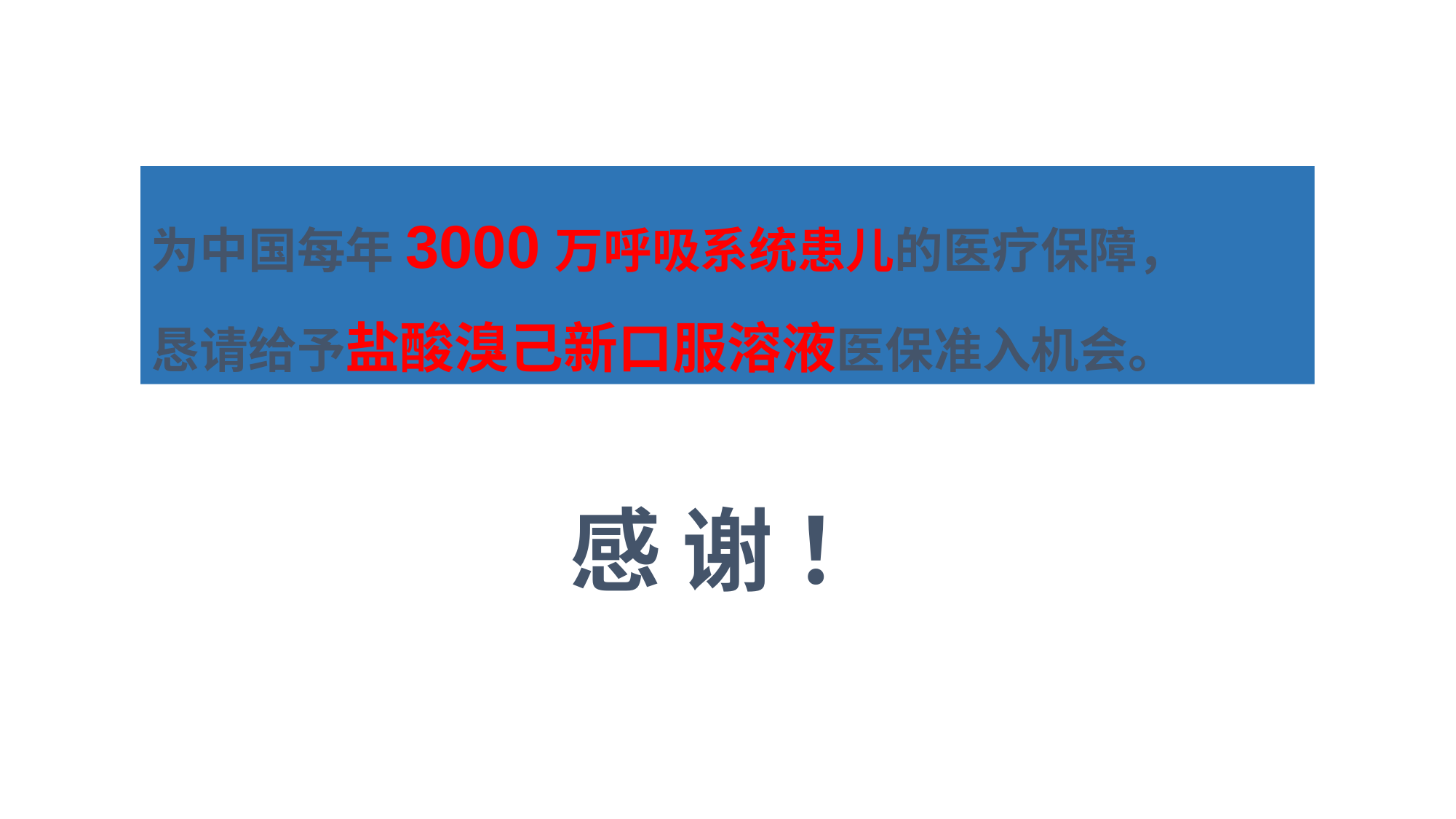

为中国每年3000万呼吸系统患儿的医疗保障，
恳请给予盐酸溴己新口服溶液医保准入机会。
感 谢 ！